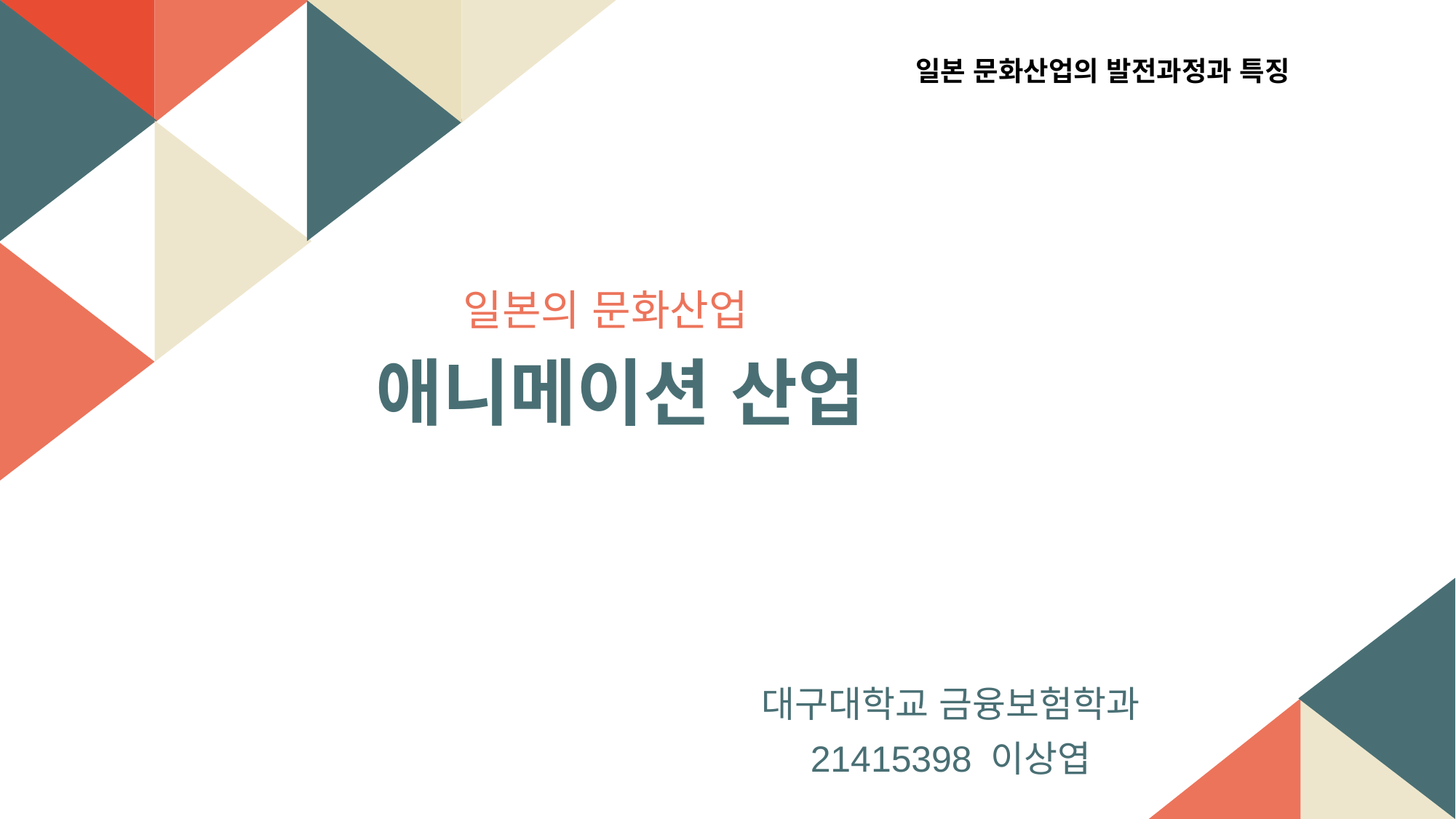

일본 문화산업의 발전과정과 특징
일본의 문화산업
애니메이션 산업
대구대학교 금융보험학과
21415398 이상엽